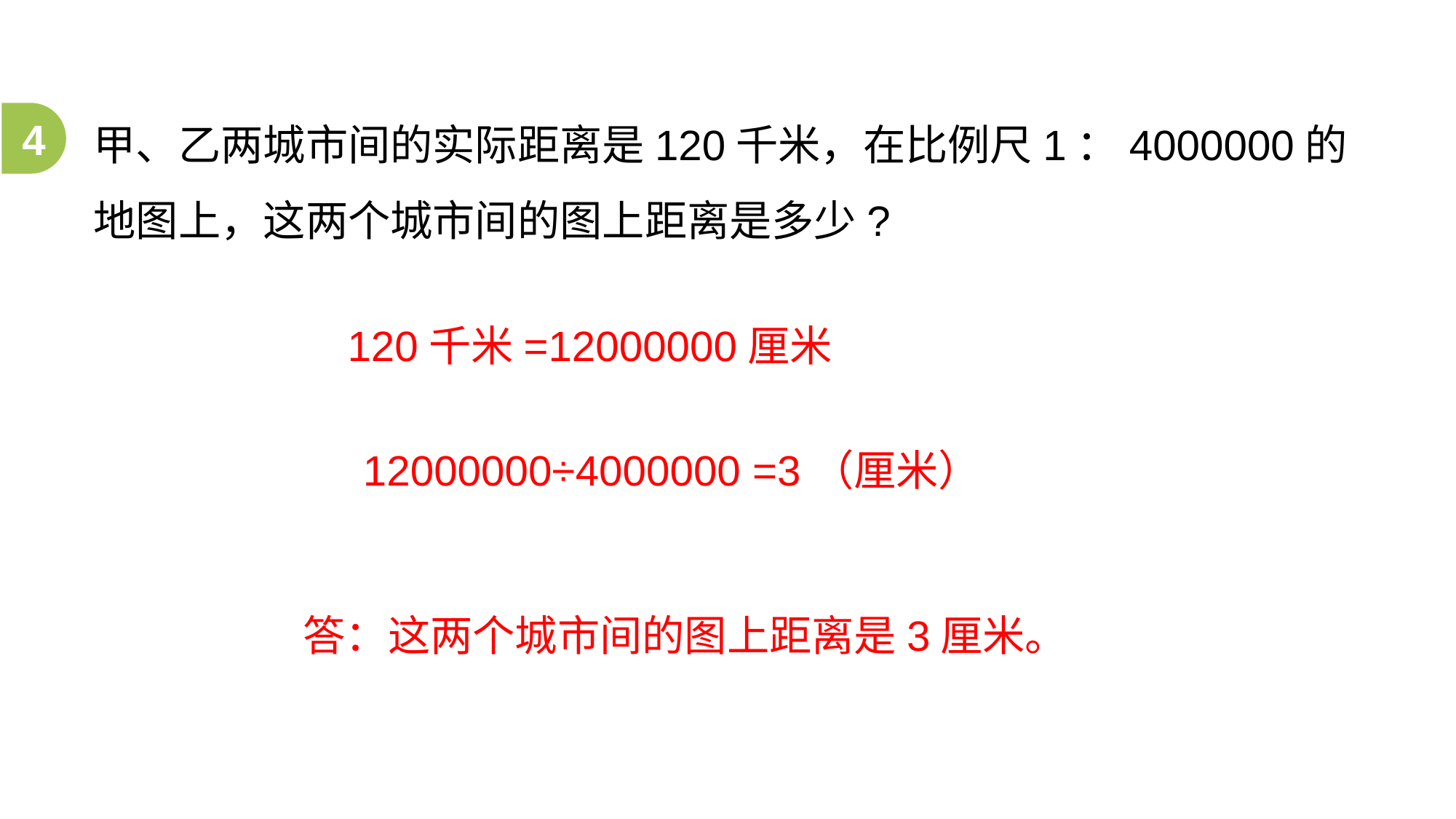

甲、乙两城市间的实际距离是120千米，在比例尺1：4000000的地图上，这两个城市间的图上距离是多少?
4
120千米=12000000厘米
12000000÷4000000 =3（厘米）
答：这两个城市间的图上距离是3厘米。